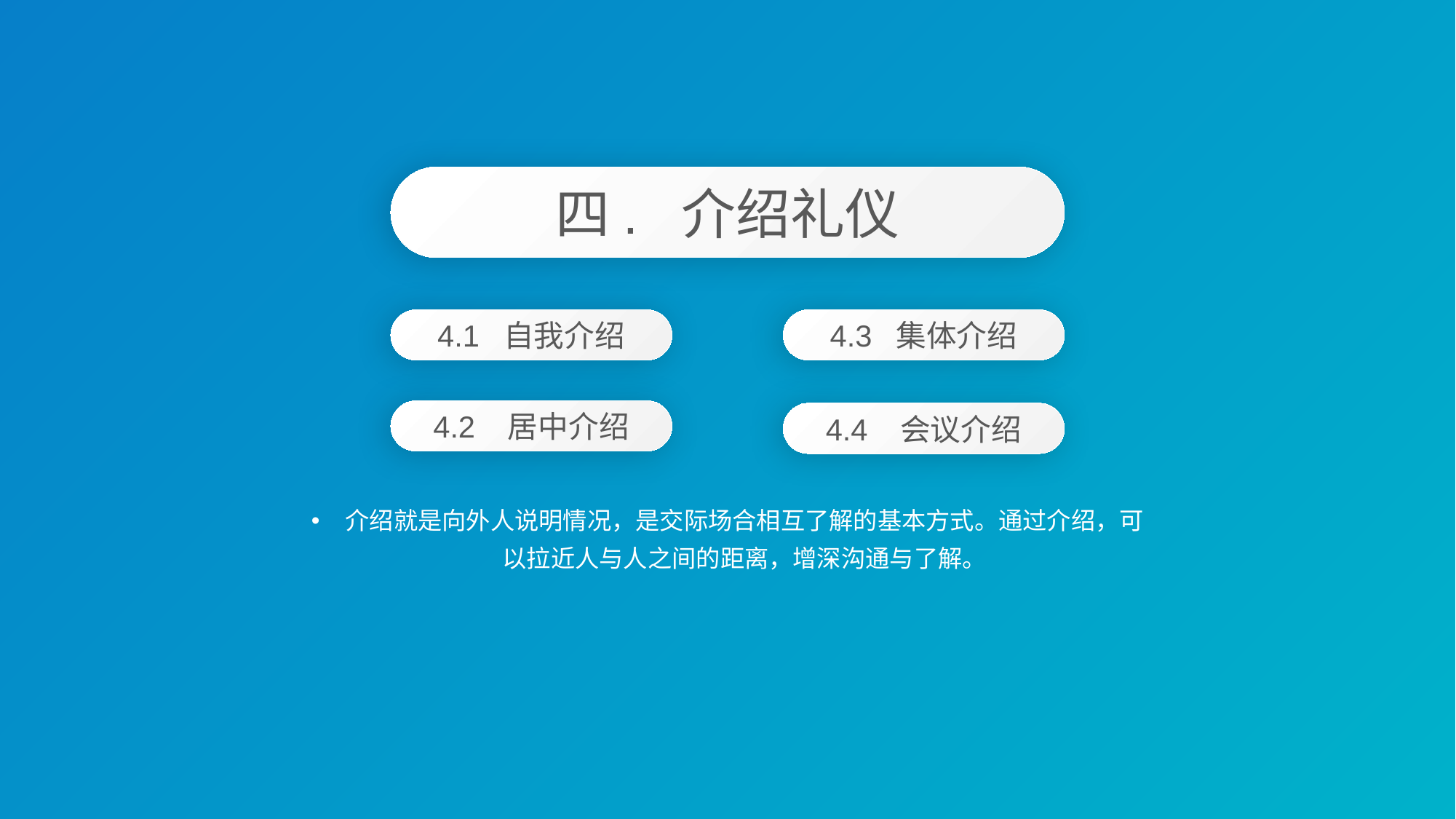

四.  介绍礼仪
4.1  自我介绍
4.3  集体介绍
4.2   居中介绍
4.4   会议介绍
介绍就是向外人说明情况，是交际场合相互了解的基本方式。通过介绍，可以拉近人与人之间的距离，增深沟通与了解。